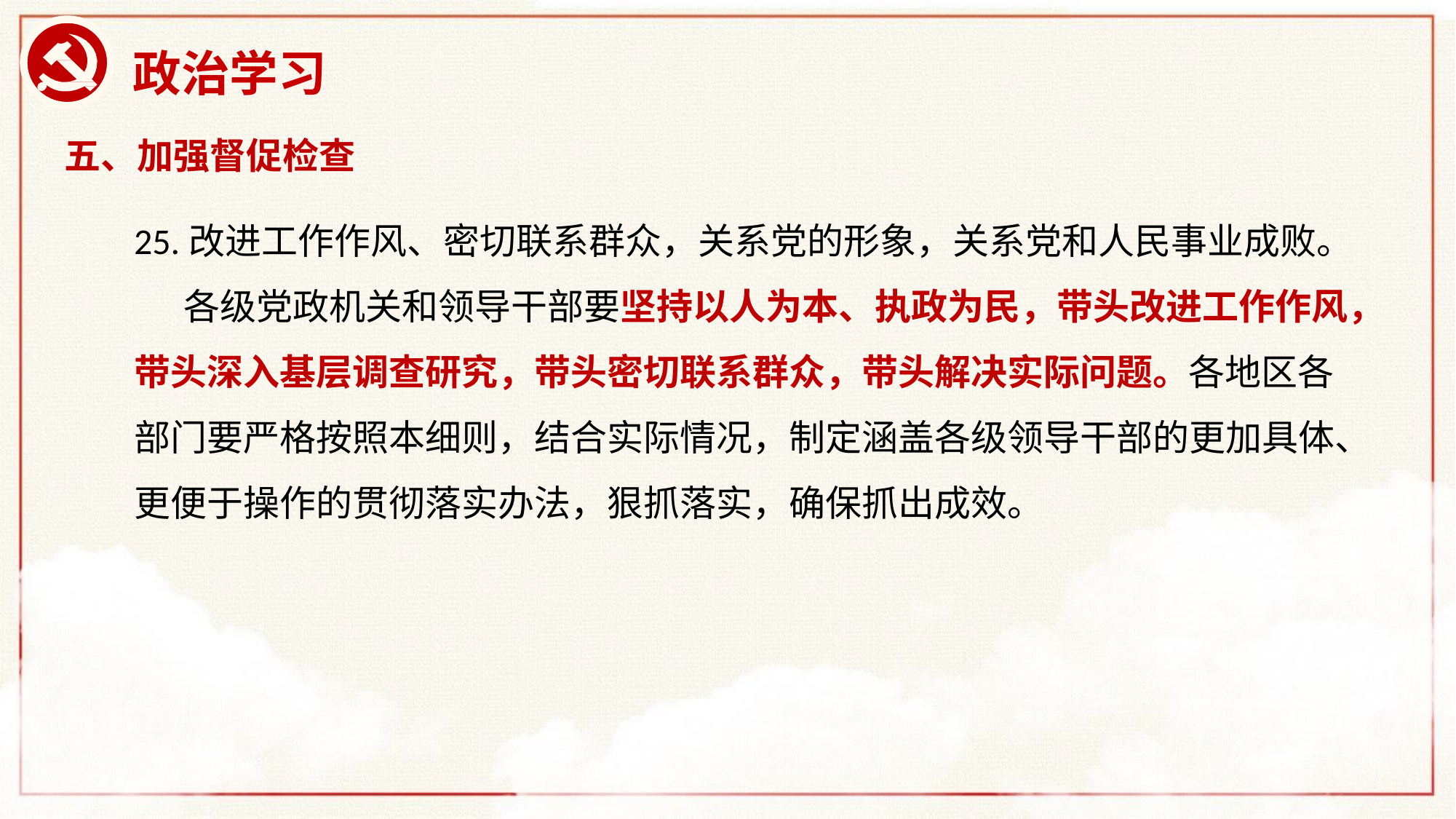

# 政治学习
五、加强督促检查
25.改进工作作风、密切联系群众，关系党的形象，关系党和人民事业成败。
     各级党政机关和领导干部要坚持以人为本、执政为民，带头改进工作作风，带头深入基层调查研究，带头密切联系群众，带头解决实际问题。各地区各部门要严格按照本细则，结合实际情况，制定涵盖各级领导干部的更加具体、更便于操作的贯彻落实办法，狠抓落实，确保抓出成效。